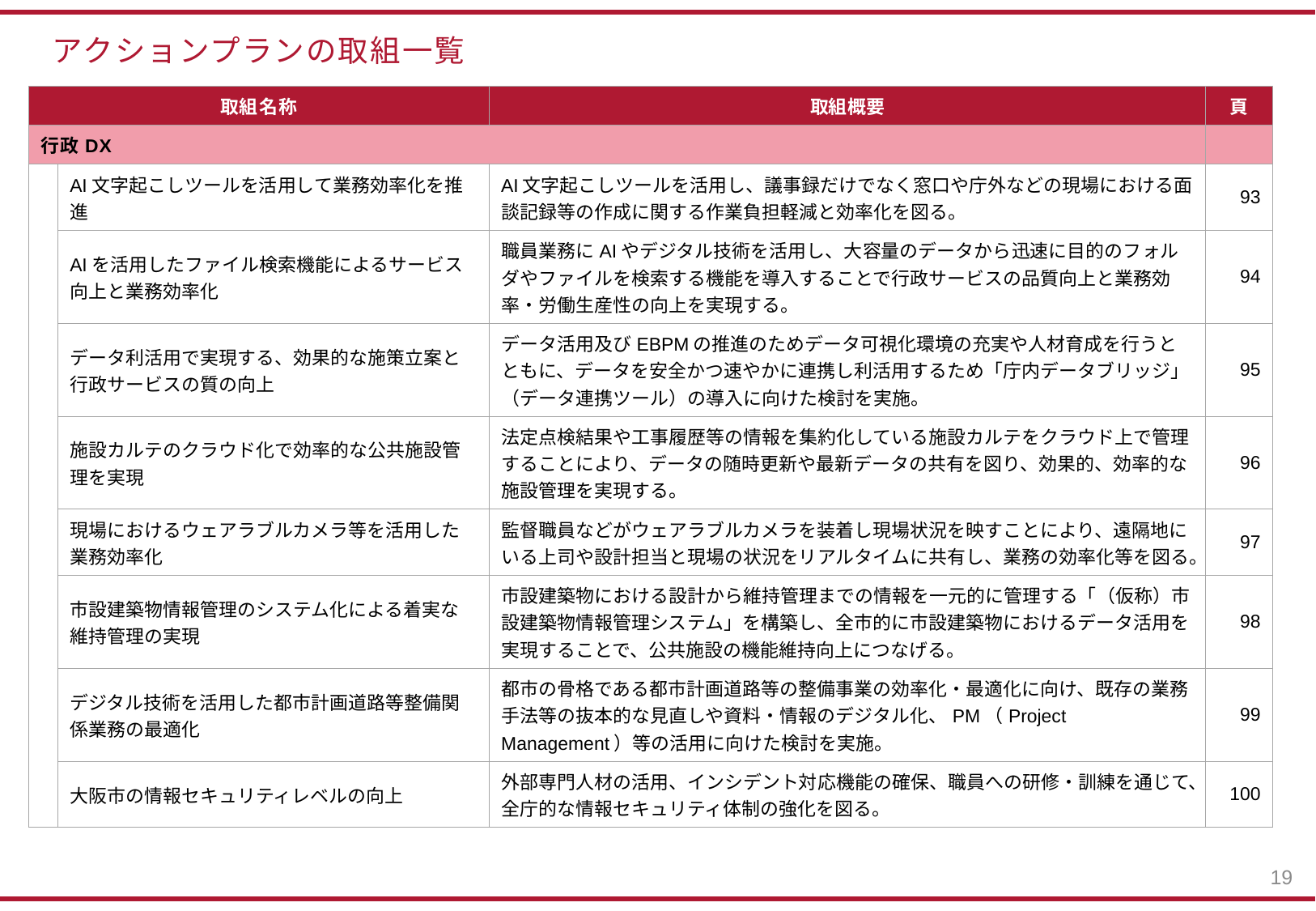

# アクションプランの取組一覧
| 取組名称 |  | 取組概要 | 頁 |
| --- | --- | --- | --- |
| 行政DX |  |  |  |
|  | AI文字起こしツールを活用して業務効率化を推進 | AI文字起こしツールを活用し、議事録だけでなく窓口や庁外などの現場における面談記録等の作成に関する作業負担軽減と効率化を図る。 | 93 |
|  | AIを活用したファイル検索機能によるサービス向上と業務効率化 | 職員業務にAIやデジタル技術を活用し、大容量のデータから迅速に目的のフォルダやファイルを検索する機能を導入することで行政サービスの品質向上と業務効率・労働生産性の向上を実現する。 | 94 |
|  | データ利活用で実現する、効果的な施策立案と行政サービスの質の向上 | データ活用及びEBPMの推進のためデータ可視化環境の充実や人材育成を行うとともに、データを安全かつ速やかに連携し利活用するため「庁内データブリッジ」（データ連携ツール）の導入に向けた検討を実施。 | 95 |
|  | 施設カルテのクラウド化で効率的な公共施設管理を実現 | 法定点検結果や工事履歴等の情報を集約化している施設カルテをクラウド上で管理することにより、データの随時更新や最新データの共有を図り、効果的、効率的な施設管理を実現する。 | 96 |
|  | 現場におけるウェアラブルカメラ等を活用した業務効率化 | 監督職員などがウェアラブルカメラを装着し現場状況を映すことにより、遠隔地にいる上司や設計担当と現場の状況をリアルタイムに共有し、業務の効率化等を図る。 | 97 |
|  | 市設建築物情報管理のシステム化による着実な維持管理の実現 | 市設建築物における設計から維持管理までの情報を一元的に管理する「（仮称）市設建築物情報管理システム」を構築し、全市的に市設建築物におけるデータ活用を実現することで、公共施設の機能維持向上につなげる。 | 98 |
|  | デジタル技術を活用した都市計画道路等整備関係業務の最適化 | 都市の骨格である都市計画道路等の整備事業の効率化・最適化に向け、既存の業務手法等の抜本的な見直しや資料・情報のデジタル化、PM（Project Management）等の活用に向けた検討を実施。 | 99 |
|  | 大阪市の情報セキュリティレベルの向上 | 外部専門人材の活用、インシデント対応機能の確保、職員への研修・訓練を通じて、全庁的な情報セキュリティ体制の強化を図る。 | 100 |
19